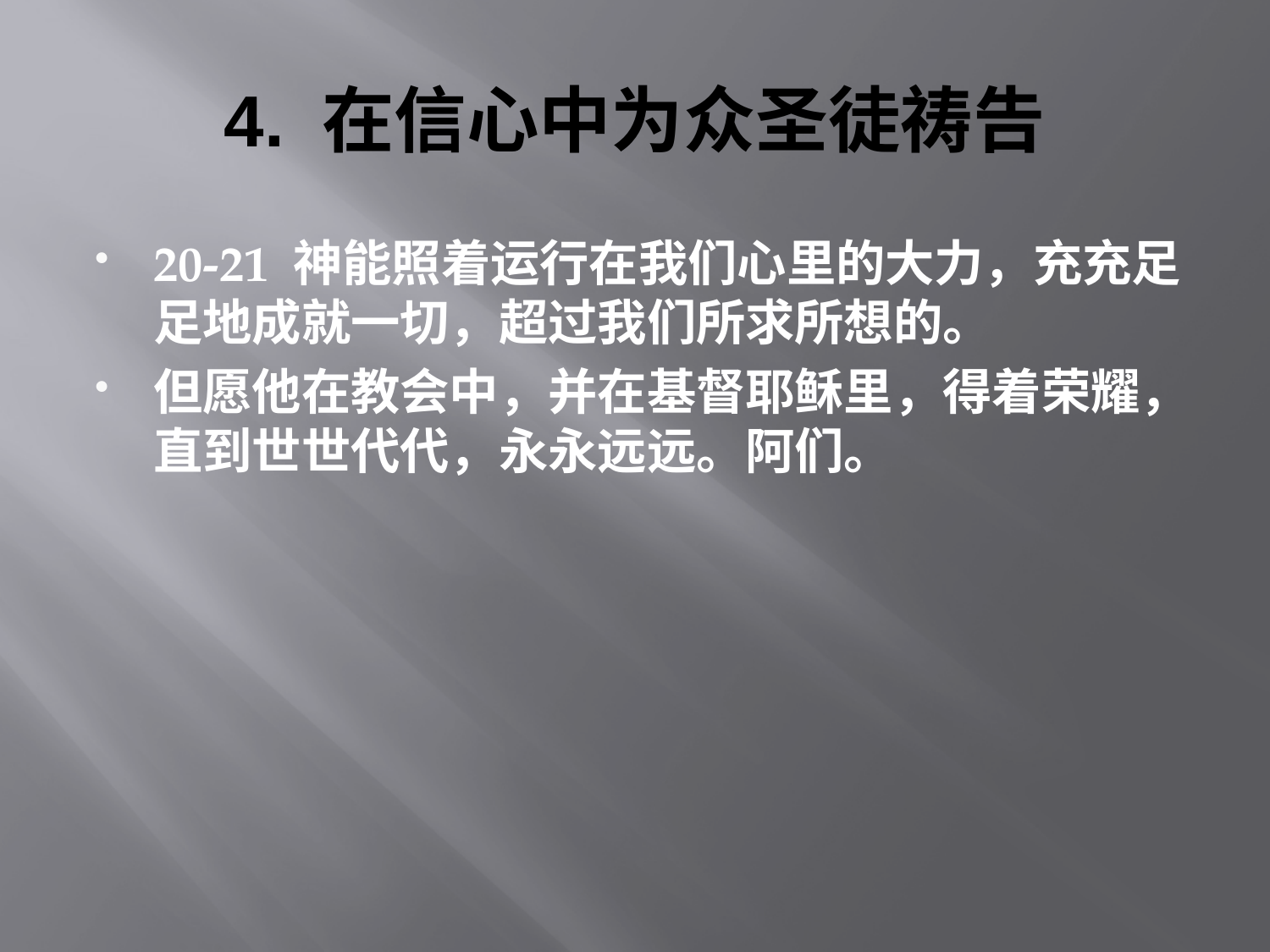

# 4. 在信心中为众圣徒祷告
20-21 神能照着运行在我们心里的大力，充充足足地成就一切，超过我们所求所想的。
但愿他在教会中，并在基督耶稣里，得着荣耀，直到世世代代，永永远远。阿们。